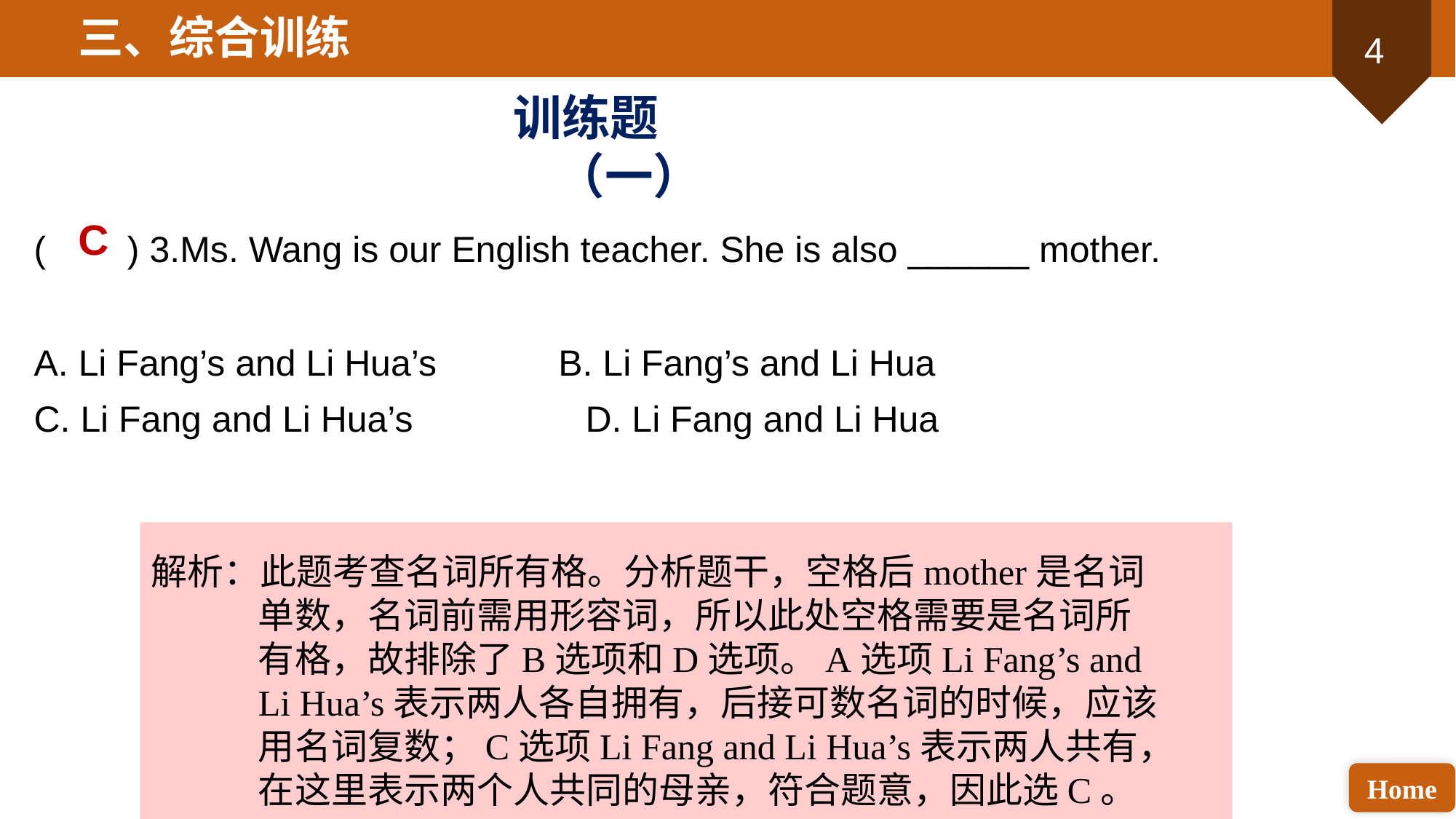

三、综合训练
训练题（一）
(        ) 3.Ms. Wang is our English teacher. She is also ______ mother.

A. Li Fang’s and Li Hua’s            B. Li Fang’s and Li Hua
C. Li Fang and Li Hua’s                 D. Li Fang and Li Hua
C

解析：此题考查名词所有格。分析题干，空格后mother是名词单数，名词前需用形容词，所以此处空格需要是名词所有格，故排除了B选项和D选项。A选项Li Fang’s and Li Hua’s表示两人各自拥有，后接可数名词的时候，应该用名词复数；C选项Li Fang and Li Hua’s表示两人共有，在这里表示两个人共同的母亲，符合题意，因此选C。